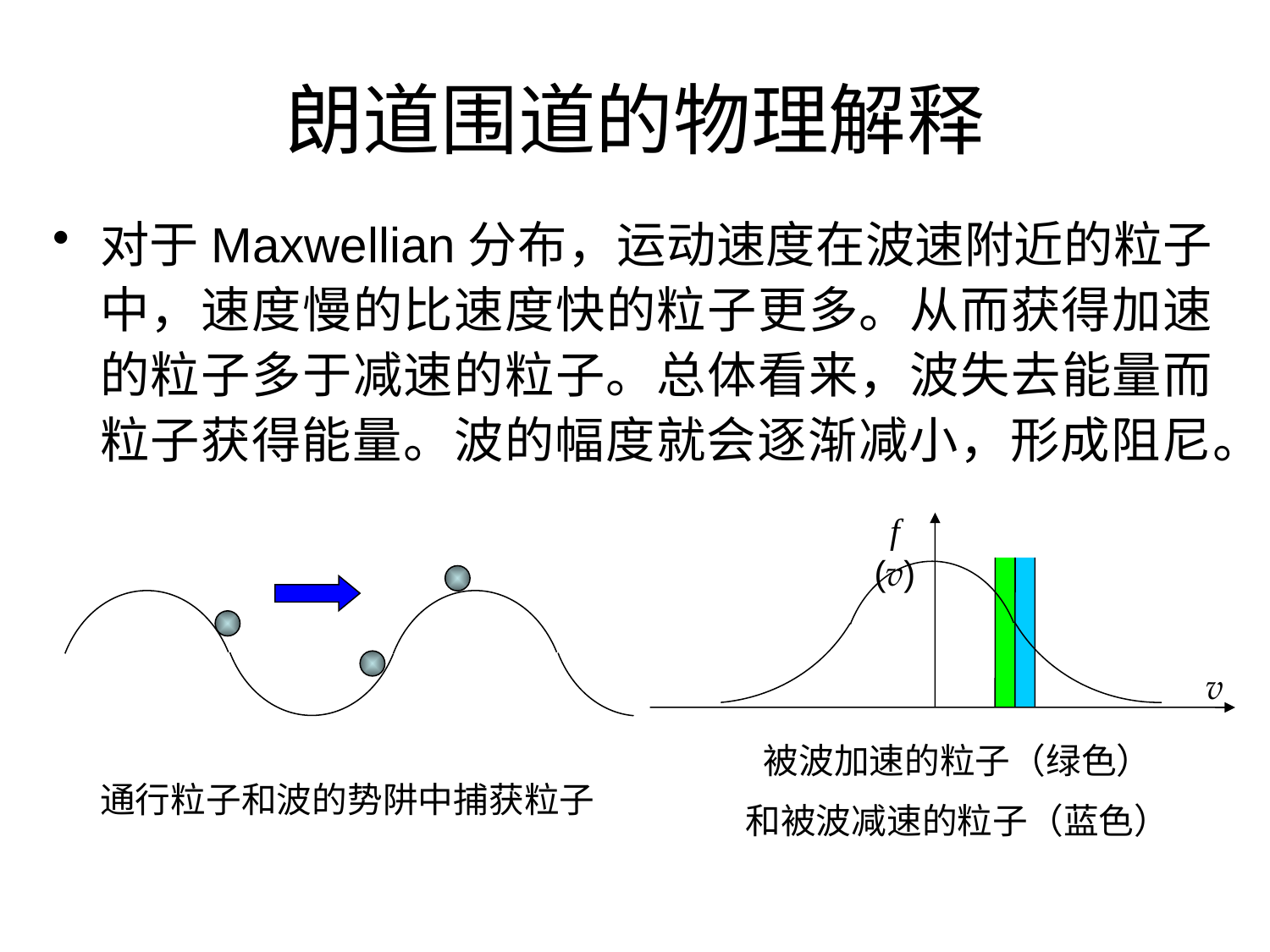

# 朗道围道的物理解释
对于Maxwellian分布，运动速度在波速附近的粒子中，速度慢的比速度快的粒子更多。从而获得加速的粒子多于减速的粒子。总体看来，波失去能量而粒子获得能量。波的幅度就会逐渐减小，形成阻尼。
f (v)

v

被波加速的粒子（绿色）
和被波减速的粒子（蓝色）
通行粒子和波的势阱中捕获粒子